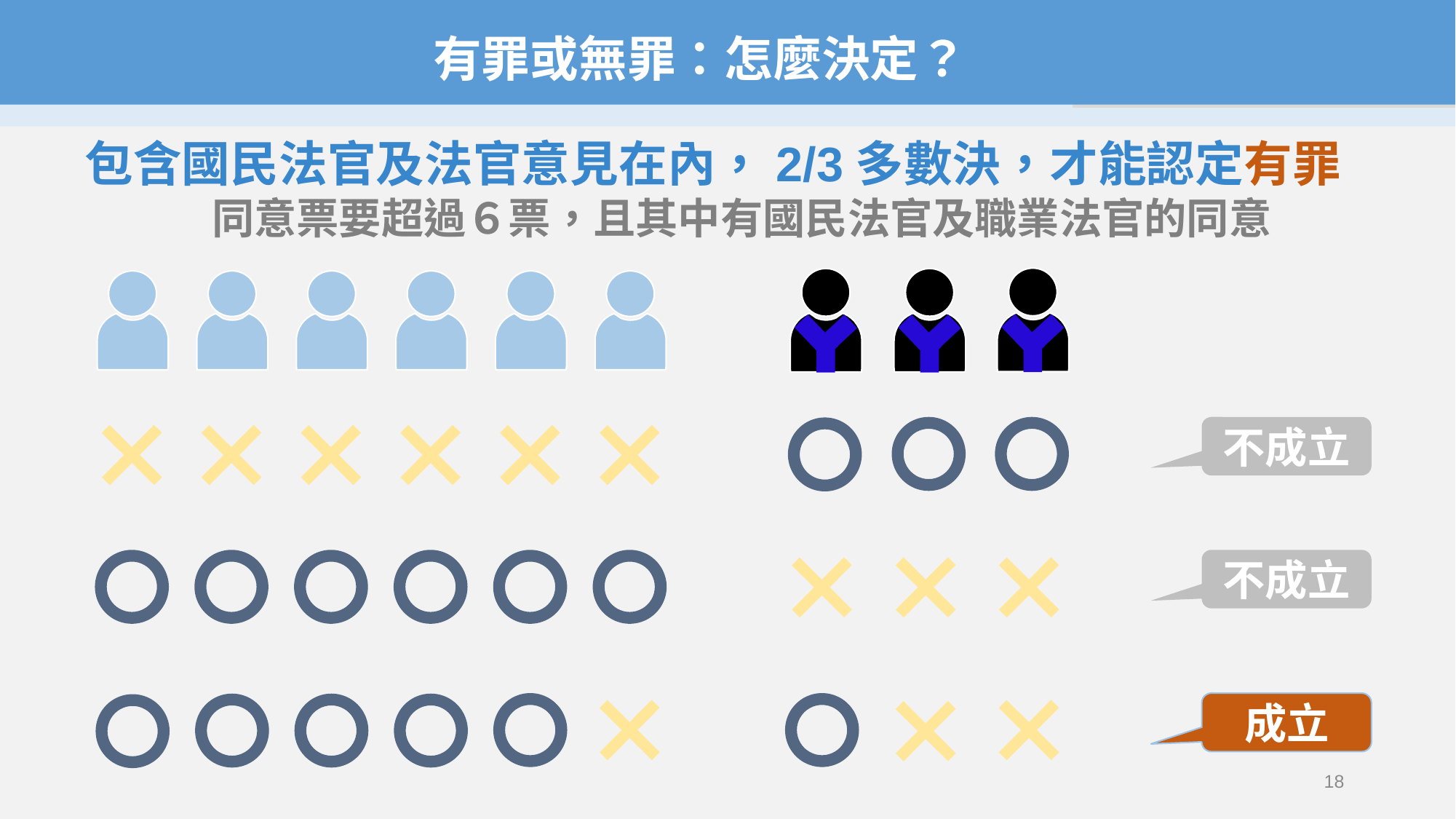

有罪或無罪：怎麼決定？
包含國民法官及法官意見在內，2/3多數決，才能認定有罪
　　　同意票要超過６票，且其中有國民法官及職業法官的同意

不成立

不成立

成立

18